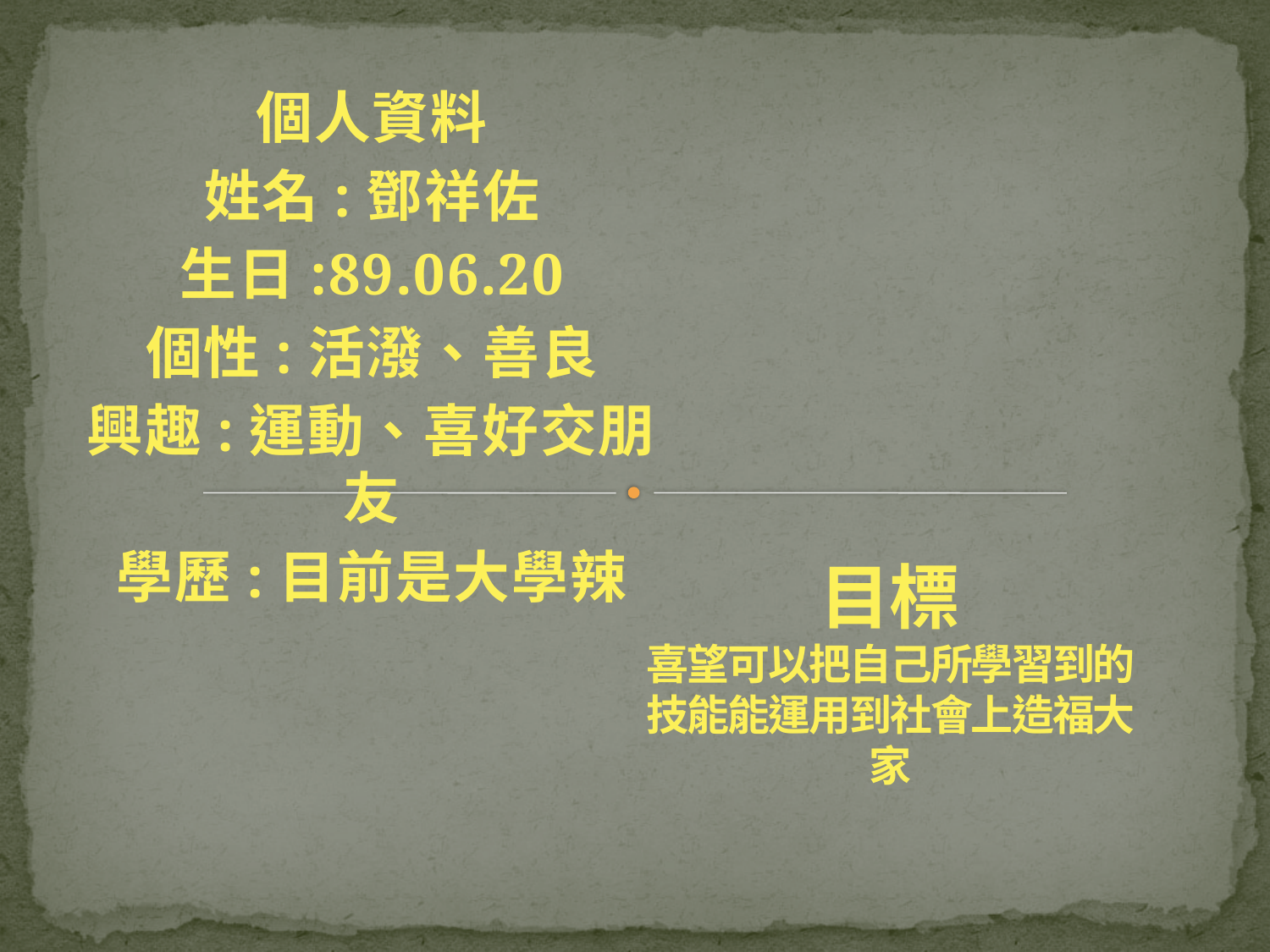

個人資料
姓名:鄧祥佐
生日:89.06.20
個性:活潑、善良
興趣:運動、喜好交朋友
學歷:目前是大學辣
# 目標 喜望可以把自己所學習到的技能能運用到社會上造福大家